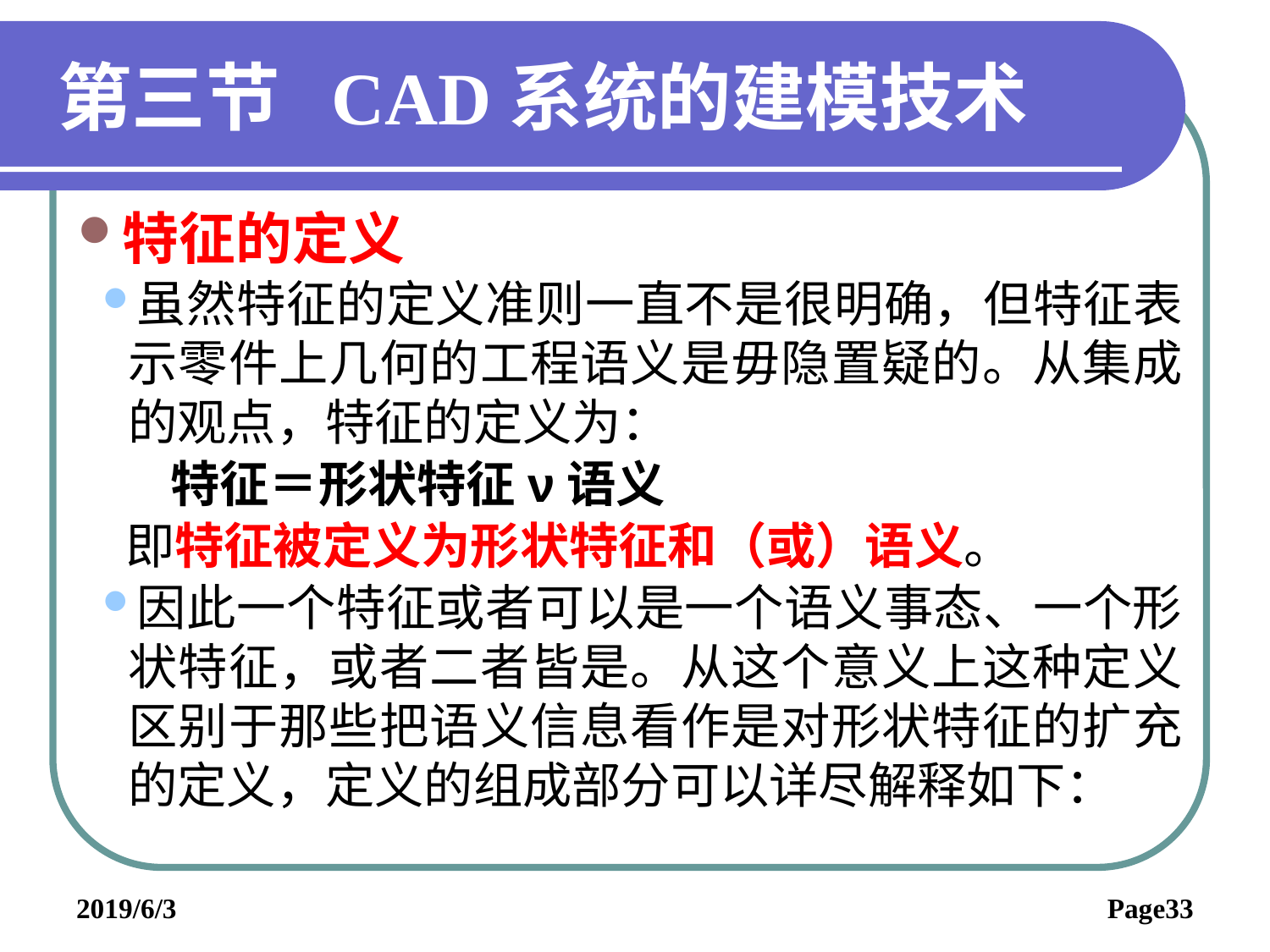

# 第三节  CAD系统的建模技术
特征的定义
虽然特征的定义准则一直不是很明确，但特征表示零件上几何的工程语义是毋隐置疑的。从集成的观点，特征的定义为：
     特征＝形状特征ν语义
 即特征被定义为形状特征和（或）语义。
因此一个特征或者可以是一个语义事态、一个形状特征，或者二者皆是。从这个意义上这种定义区别于那些把语义信息看作是对形状特征的扩充的定义，定义的组成部分可以详尽解释如下：
2019/6/3
Page33